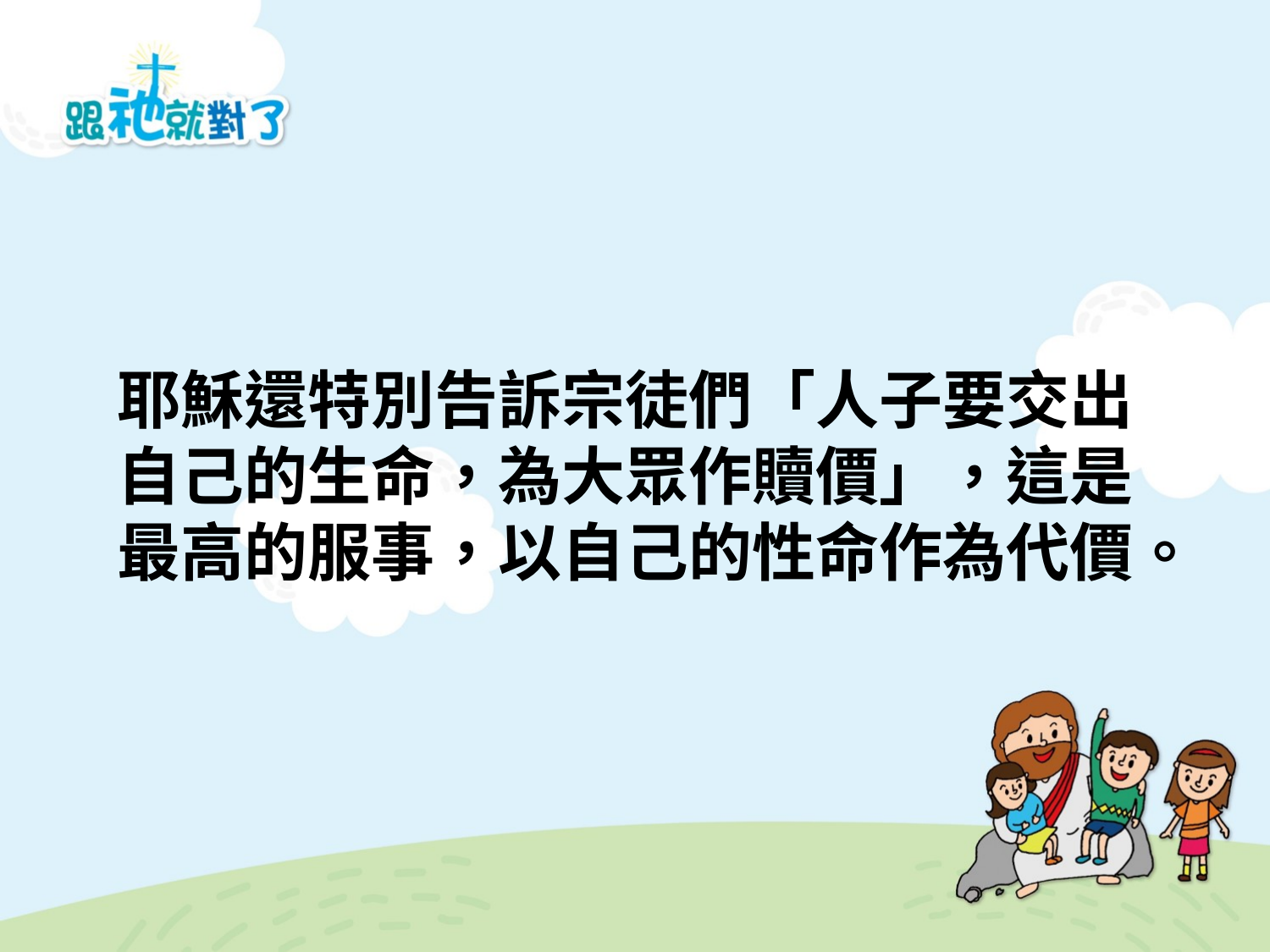

耶穌還特別告訴宗徒們「人子要交出自己的生命，為大眾作贖價」，這是最高的服事，以自己的性命作為代價。